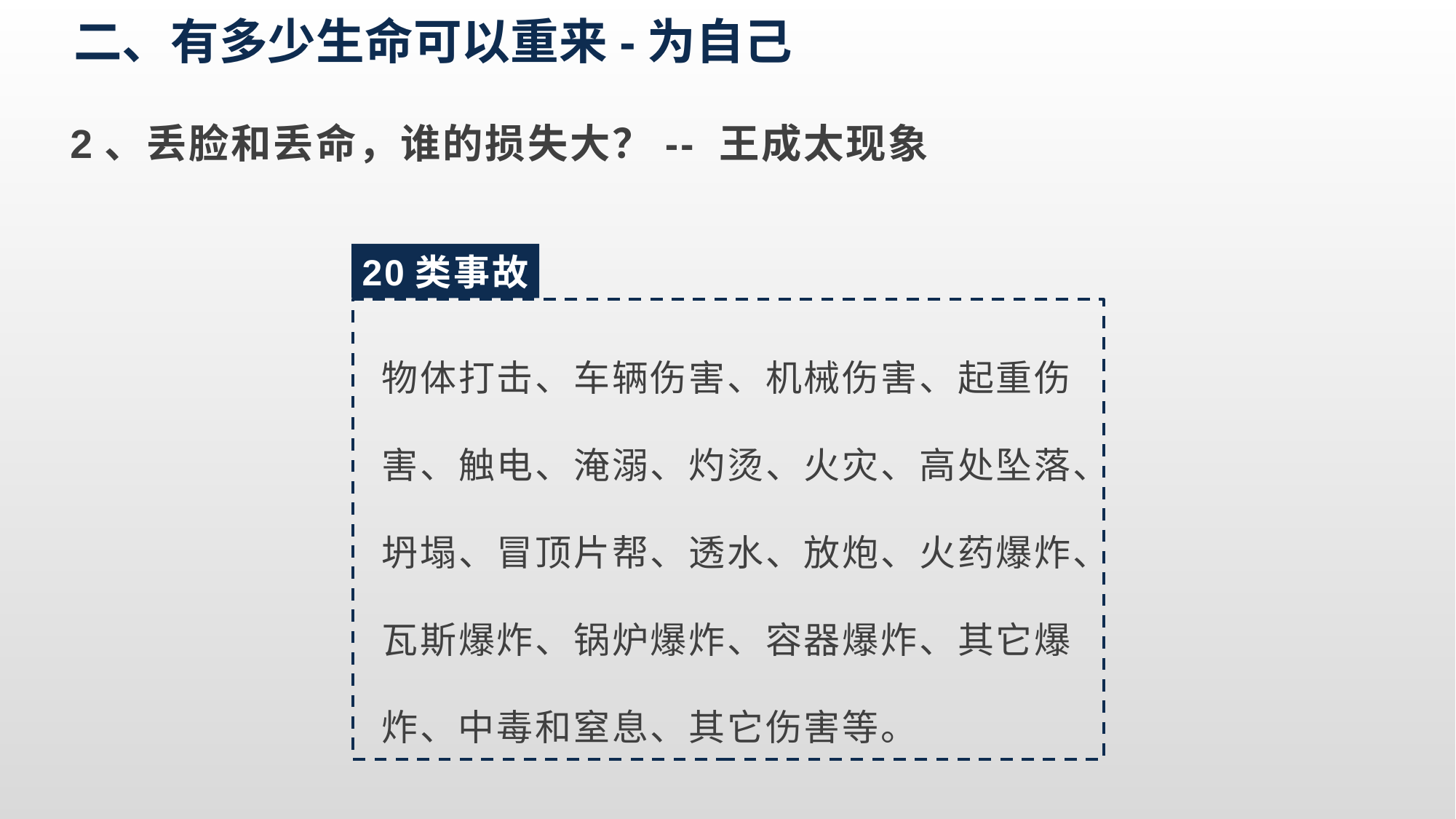

二、有多少生命可以重来-为自己
2、丢脸和丢命，谁的损失大？-- 王成太现象
20类事故
物体打击、车辆伤害、机械伤害、起重伤害、触电、淹溺、灼烫、火灾、高处坠落、坍塌、冒顶片帮、透水、放炮、火药爆炸、瓦斯爆炸、锅炉爆炸、容器爆炸、其它爆炸、中毒和窒息、其它伤害等。